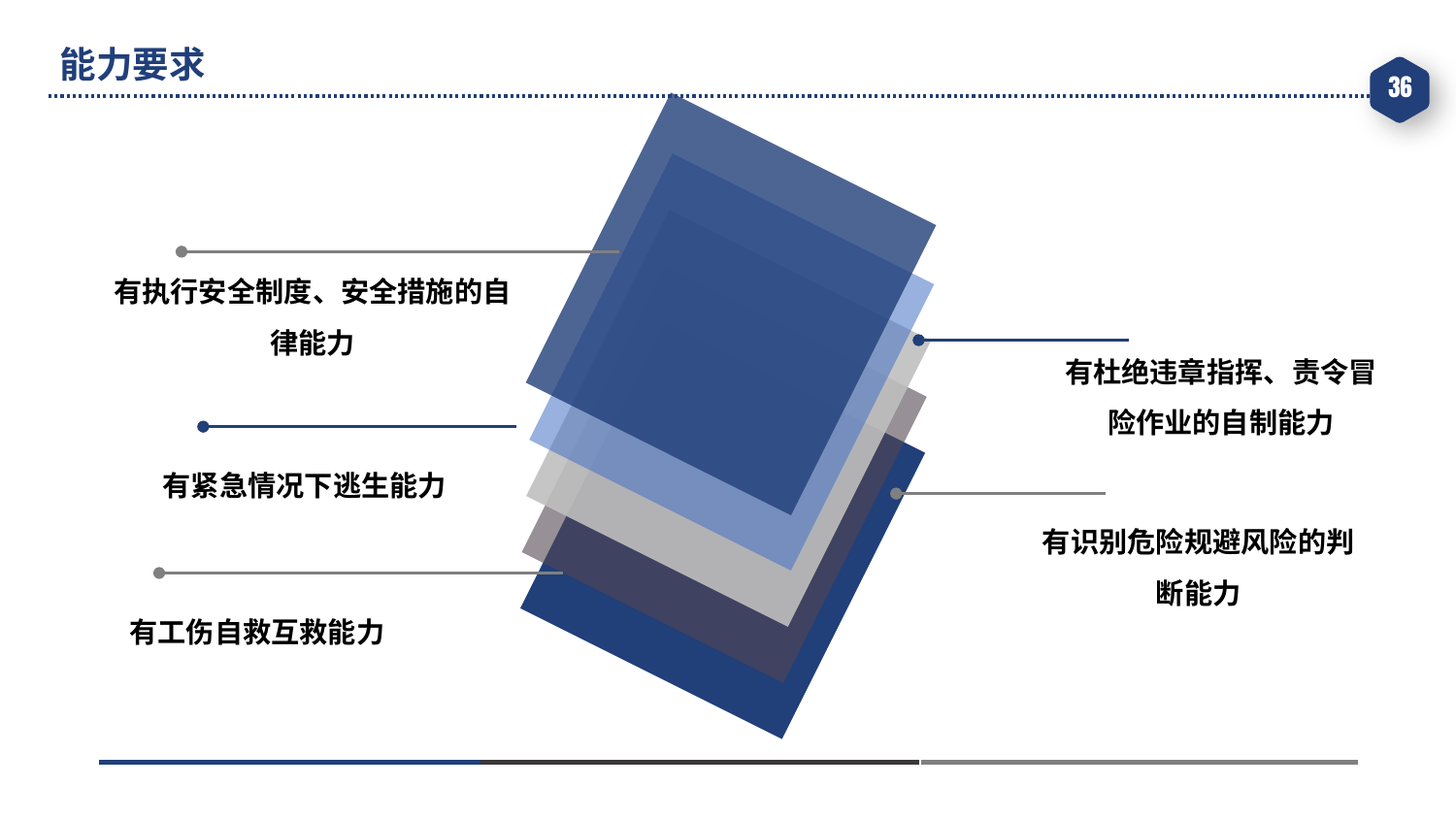

能力要求

有执行安全制度、安全措施的自律能力
有杜绝违章指挥、责令冒险作业的自制能力
有紧急情况下逃生能力
有识别危险规避风险的判断能力
有工伤自救互救能力